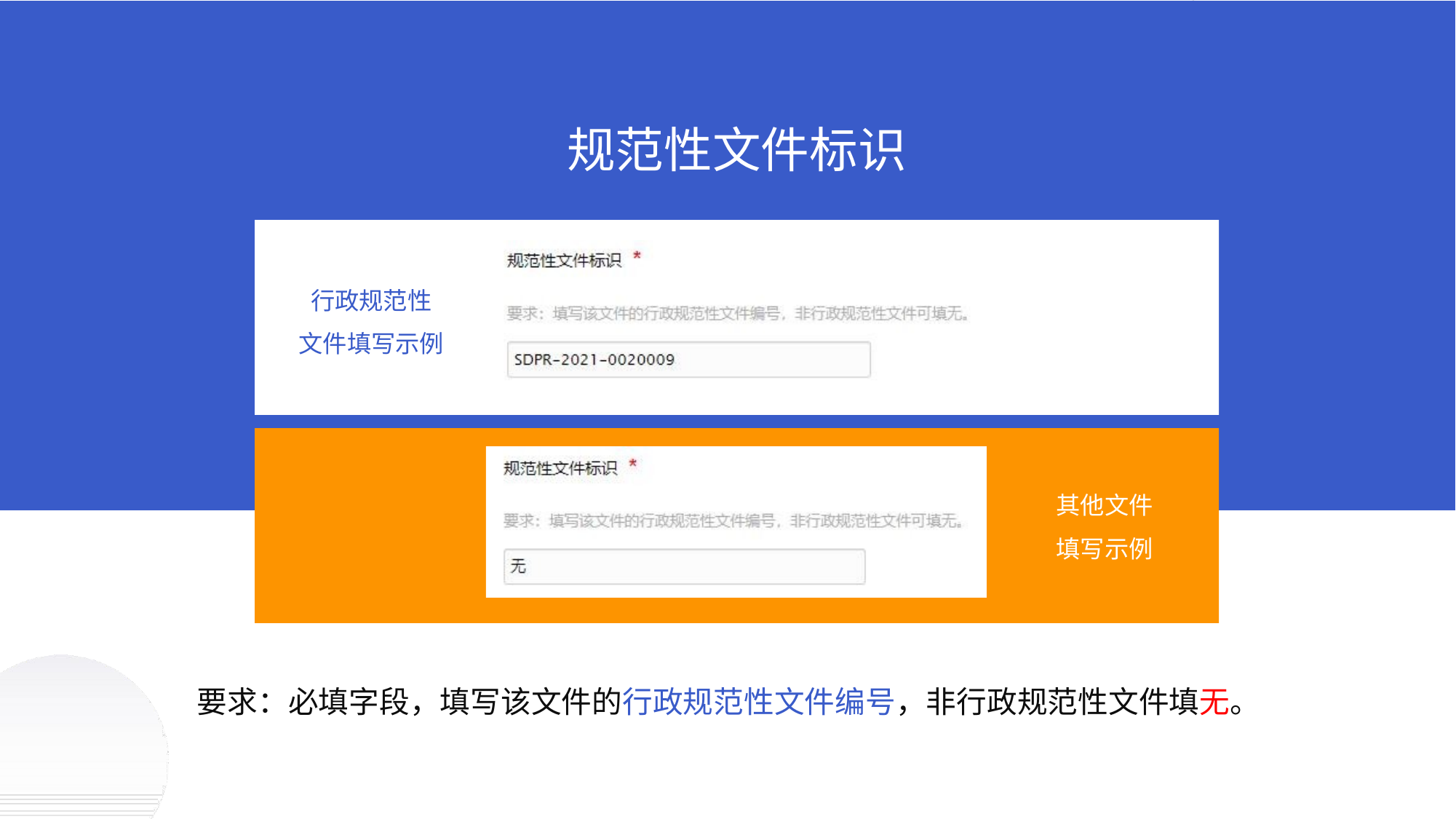

# 规范性文件标识

行政规范性 文件填写示例
2

其他文件 填写示例

要求：必填字段，填写该文件的行政规范性文件编号，非行政规范性文件填无。